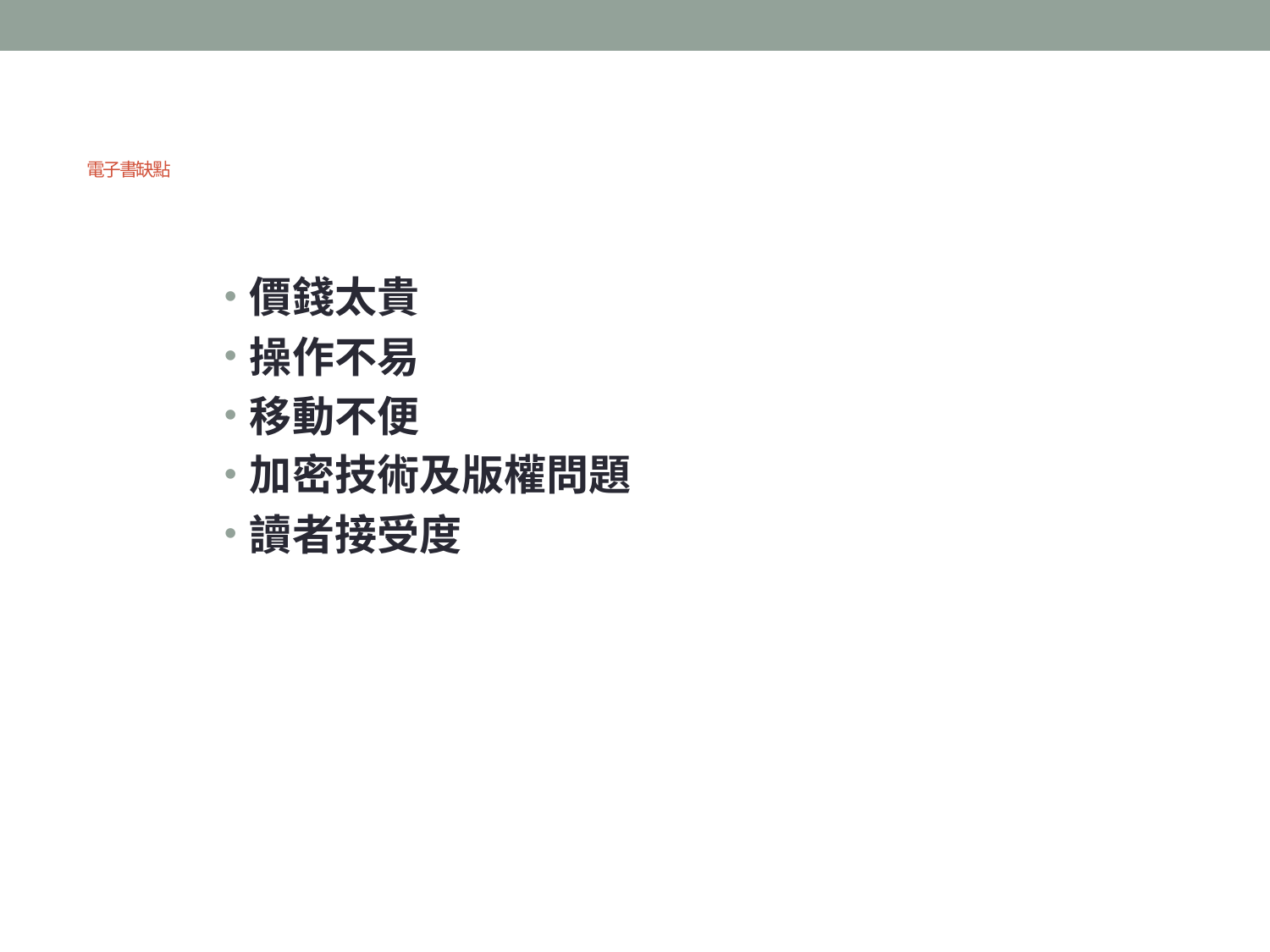

# 電子書缺點
價錢太貴
操作不易
移動不便
加密技術及版權問題
讀者接受度